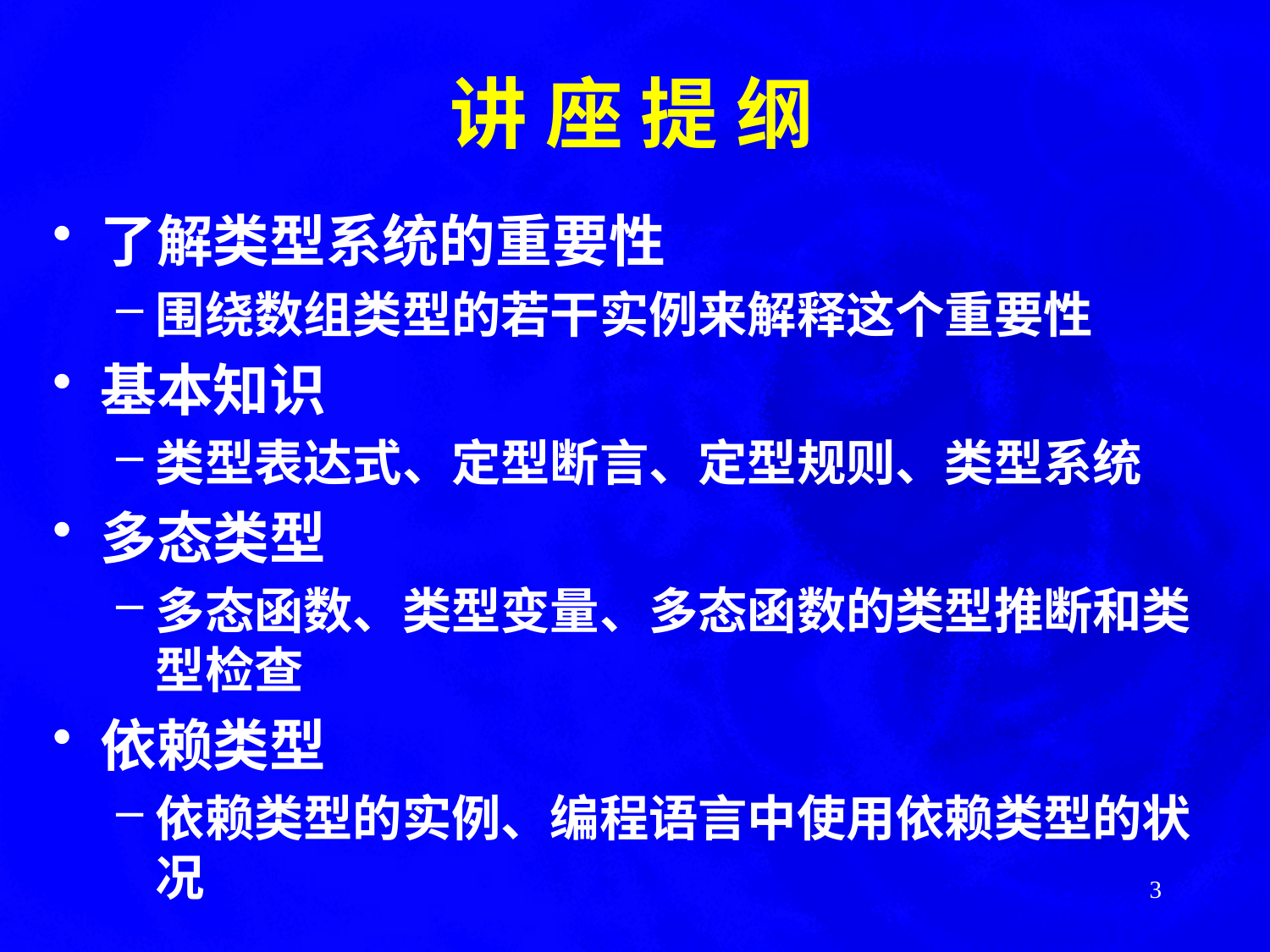

讲 座 提 纲
了解类型系统的重要性
围绕数组类型的若干实例来解释这个重要性
基本知识
类型表达式、定型断言、定型规则、类型系统
多态类型
多态函数、类型变量、多态函数的类型推断和类型检查
依赖类型
依赖类型的实例、编程语言中使用依赖类型的状况

3